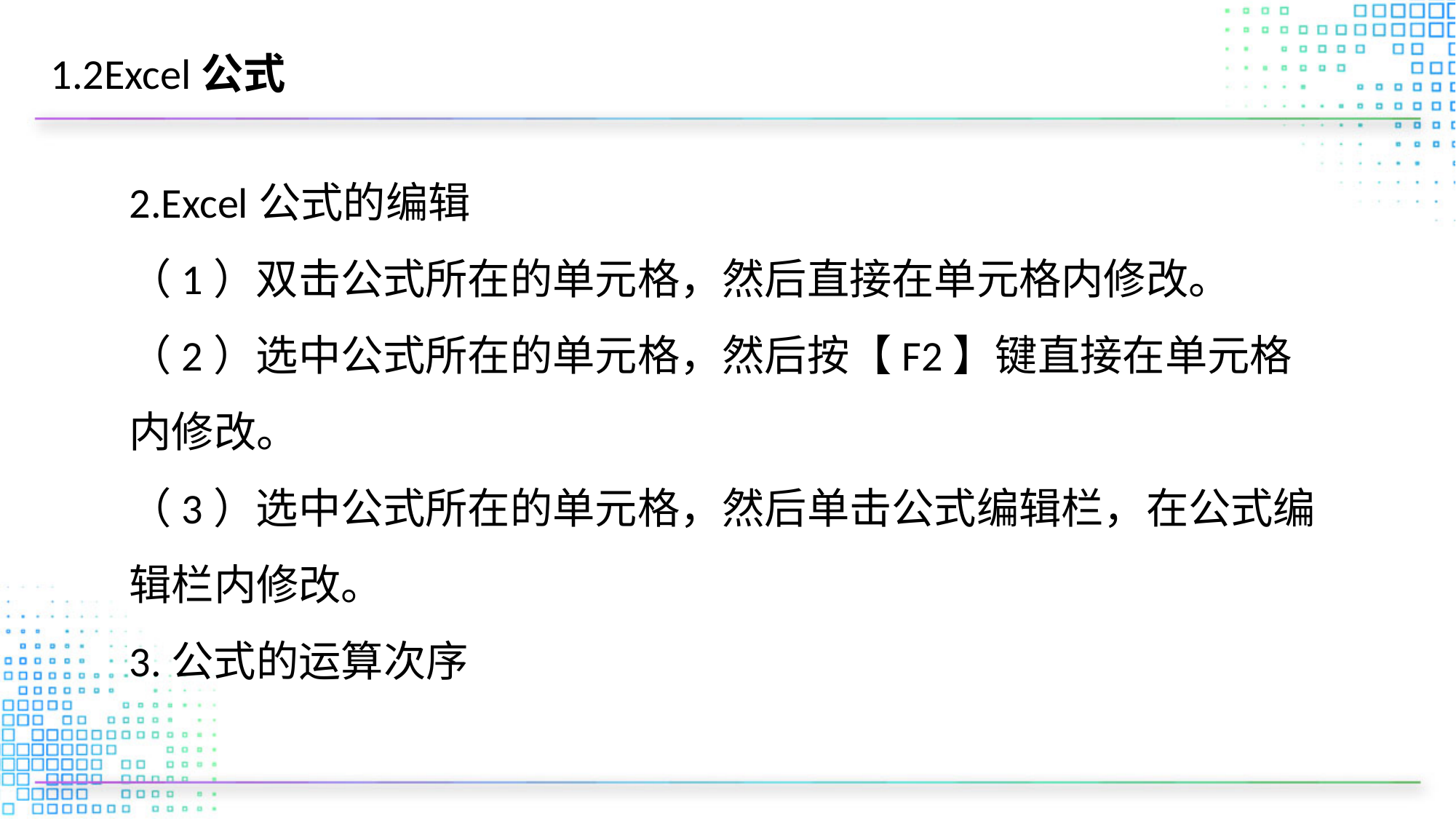

# 1.2Excel公式
2.Excel公式的编辑
（1）双击公式所在的单元格，然后直接在单元格内修改。
（2）选中公式所在的单元格，然后按【F2】键直接在单元格内修改。
（3）选中公式所在的单元格，然后单击公式编辑栏，在公式编辑栏内修改。
3.公式的运算次序